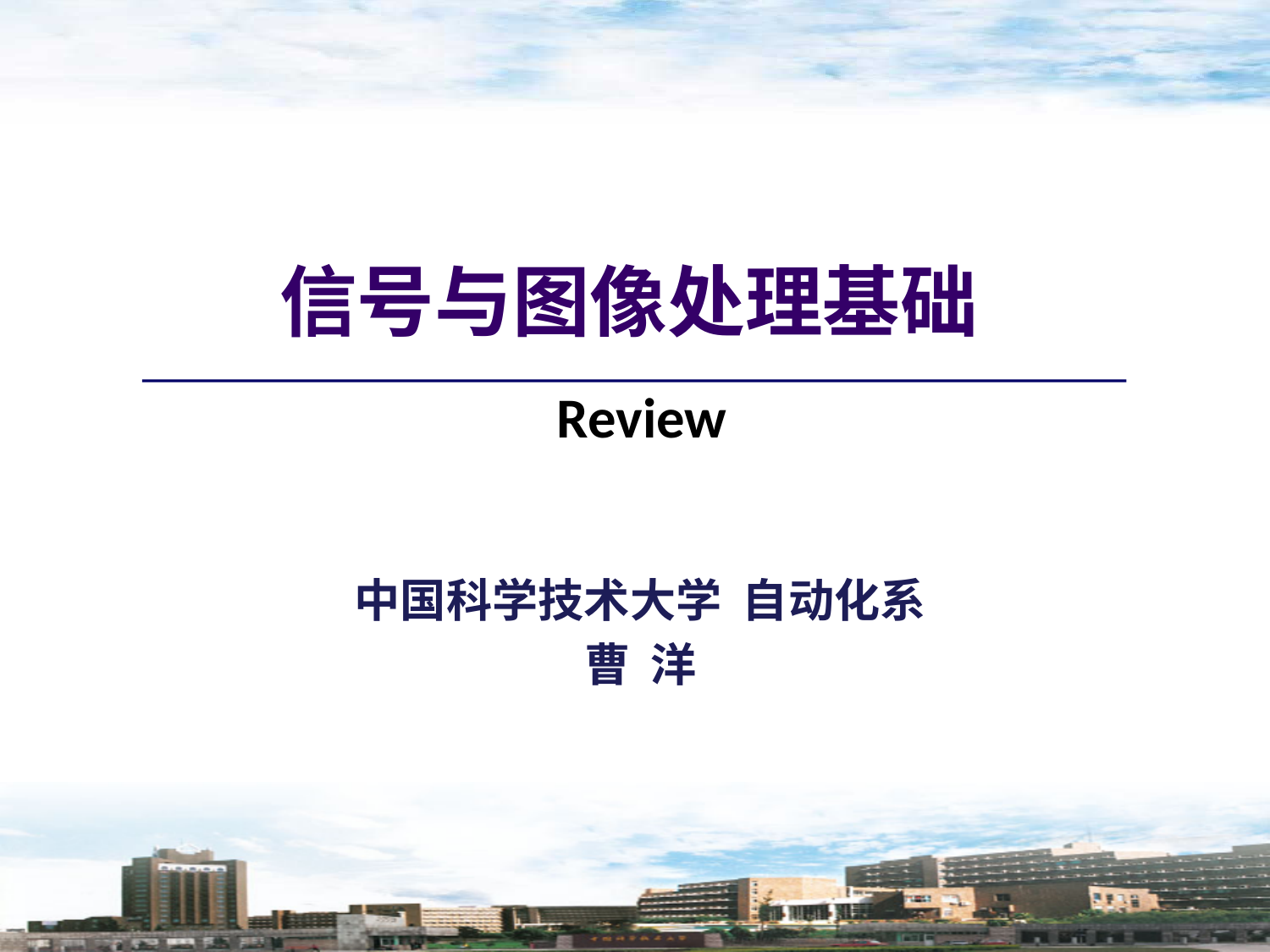

# 信号与图像处理基础
Review
中国科学技术大学  自动化系
曹  洋